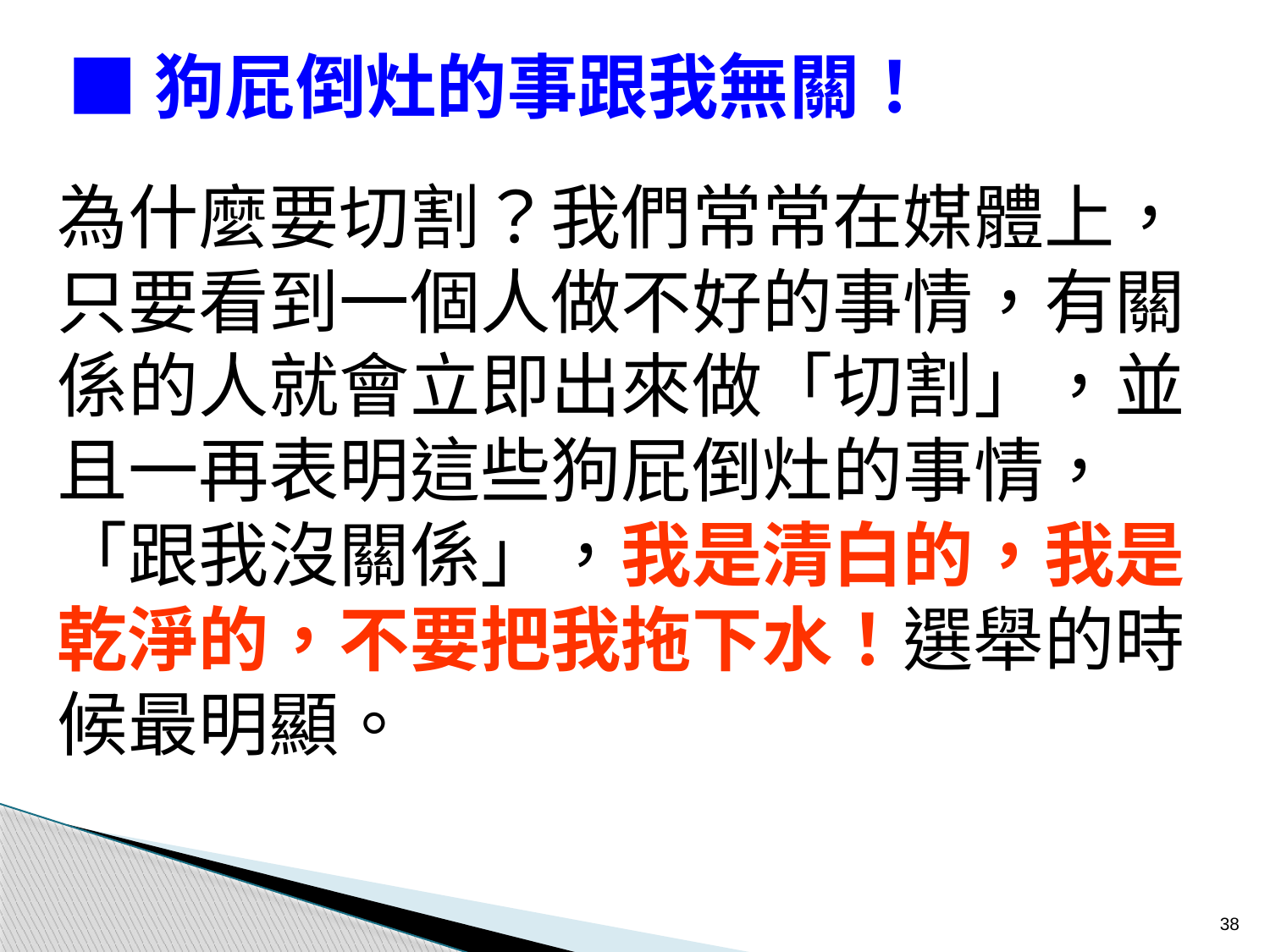

■狗屁倒灶的事跟我無關！
為什麼要切割？我們常常在媒體上，只要看到一個人做不好的事情，有關係的人就會立即出來做「切割」，並且一再表明這些狗屁倒灶的事情，「跟我沒關係」，我是清白的，我是乾淨的，不要把我拖下水！選舉的時候最明顯。
38